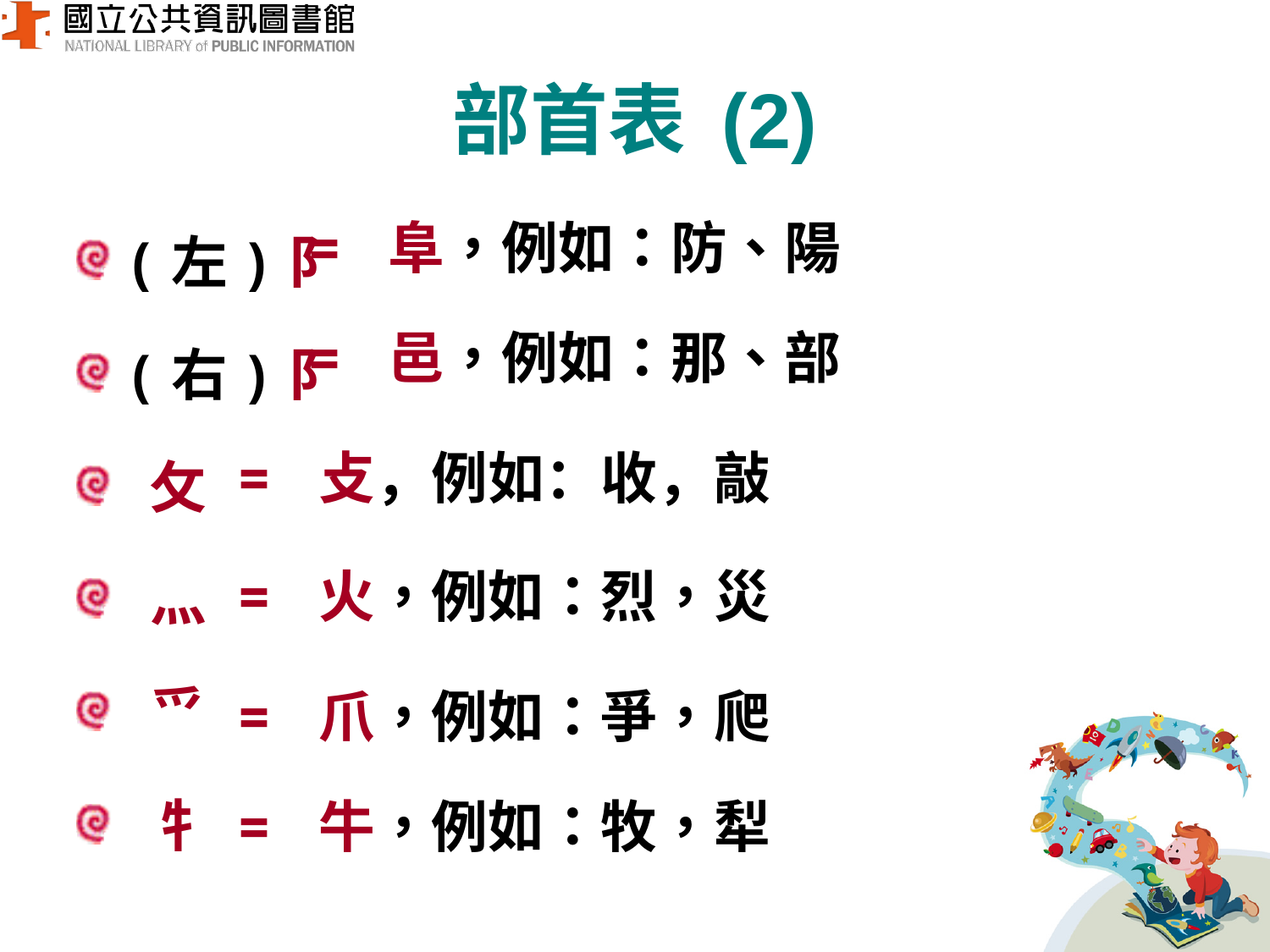

# 部首表 (2)
(左)阝
(右)阝
 攵
 灬
 爫
 牜
= 阜，例如：防、陽
= 邑，例如：那、部
= 攴，例如：收，敲
= 火，例如：烈，災
= 爪，例如：爭，爬
= 牛，例如：牧，犁